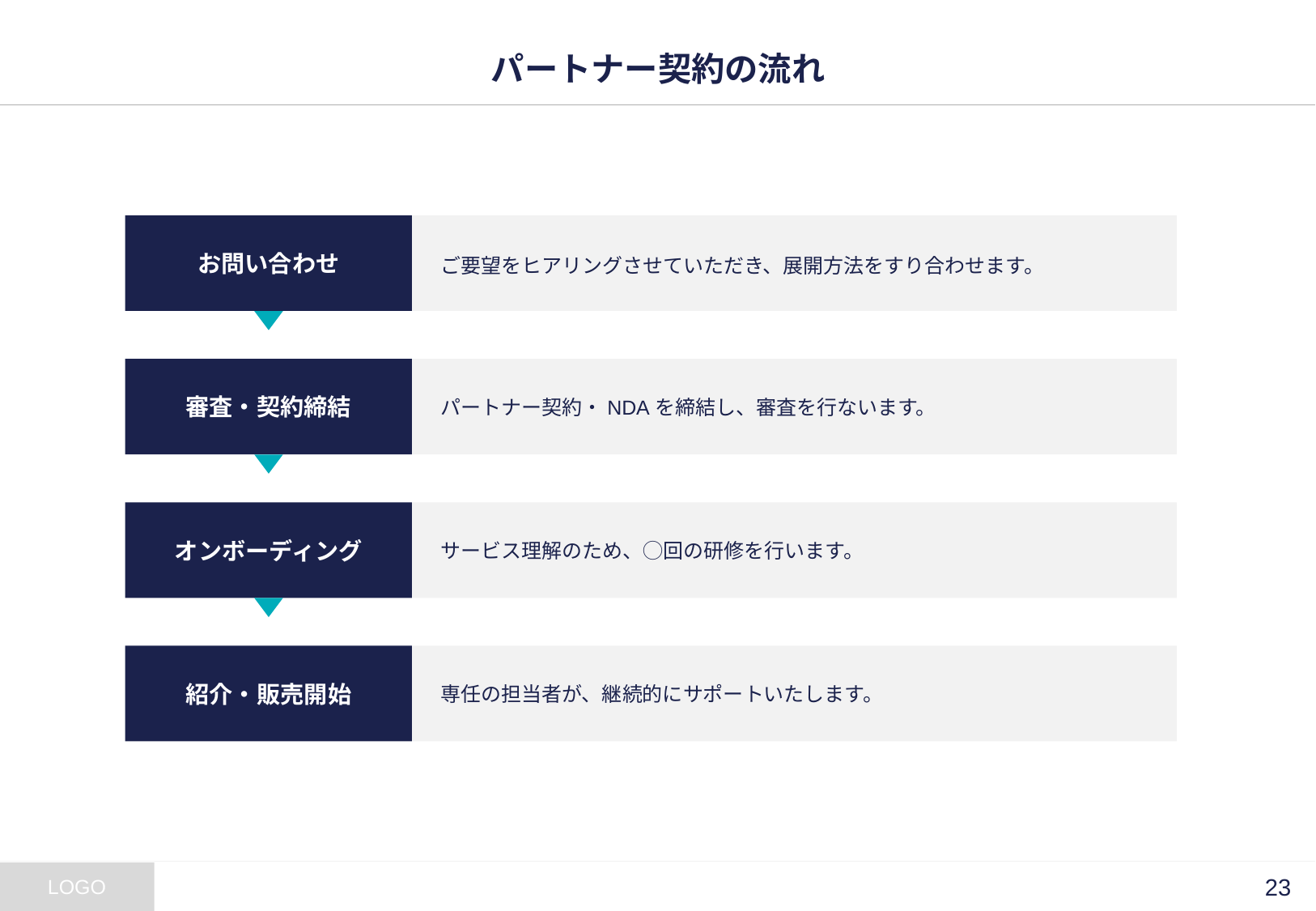

# パートナー契約の流れ
ご要望をヒアリングさせていただき、展開方法をすり合わせます。
お問い合わせ

パートナー契約・NDAを締結し、審査を行ないます。
審査・契約締結

サービス理解のため、◯回の研修を行います。
オンボーディング

専任の担当者が、継続的にサポートいたします。
紹介・販売開始

23